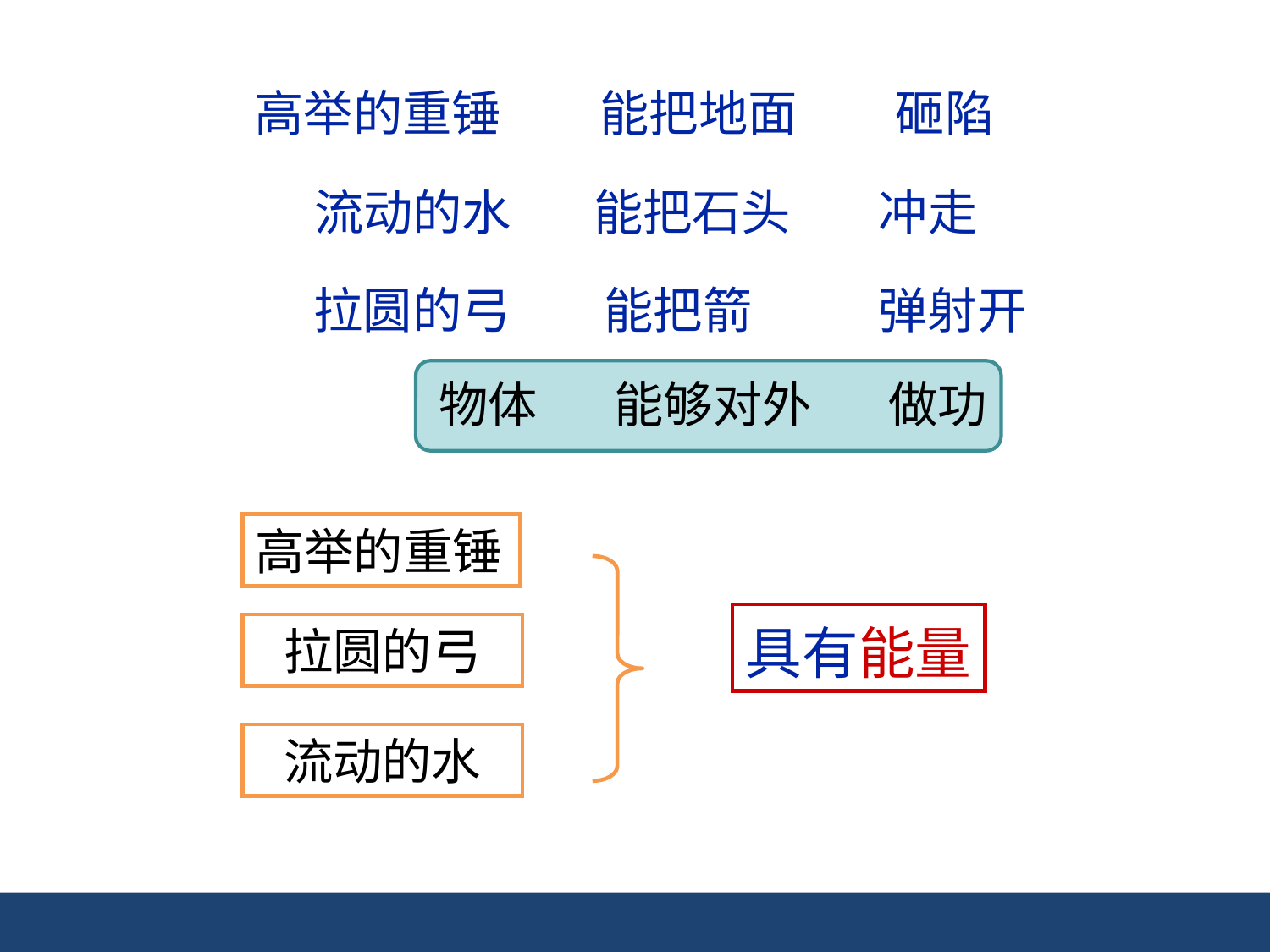

高举的重锤　　能把地面　　砸陷
流动的水　   能把石头        冲走
拉圆的弓　    能把箭　       弹射开

物体       能够对外       做功
高举的重锤

具有能量
拉圆的弓
流动的水